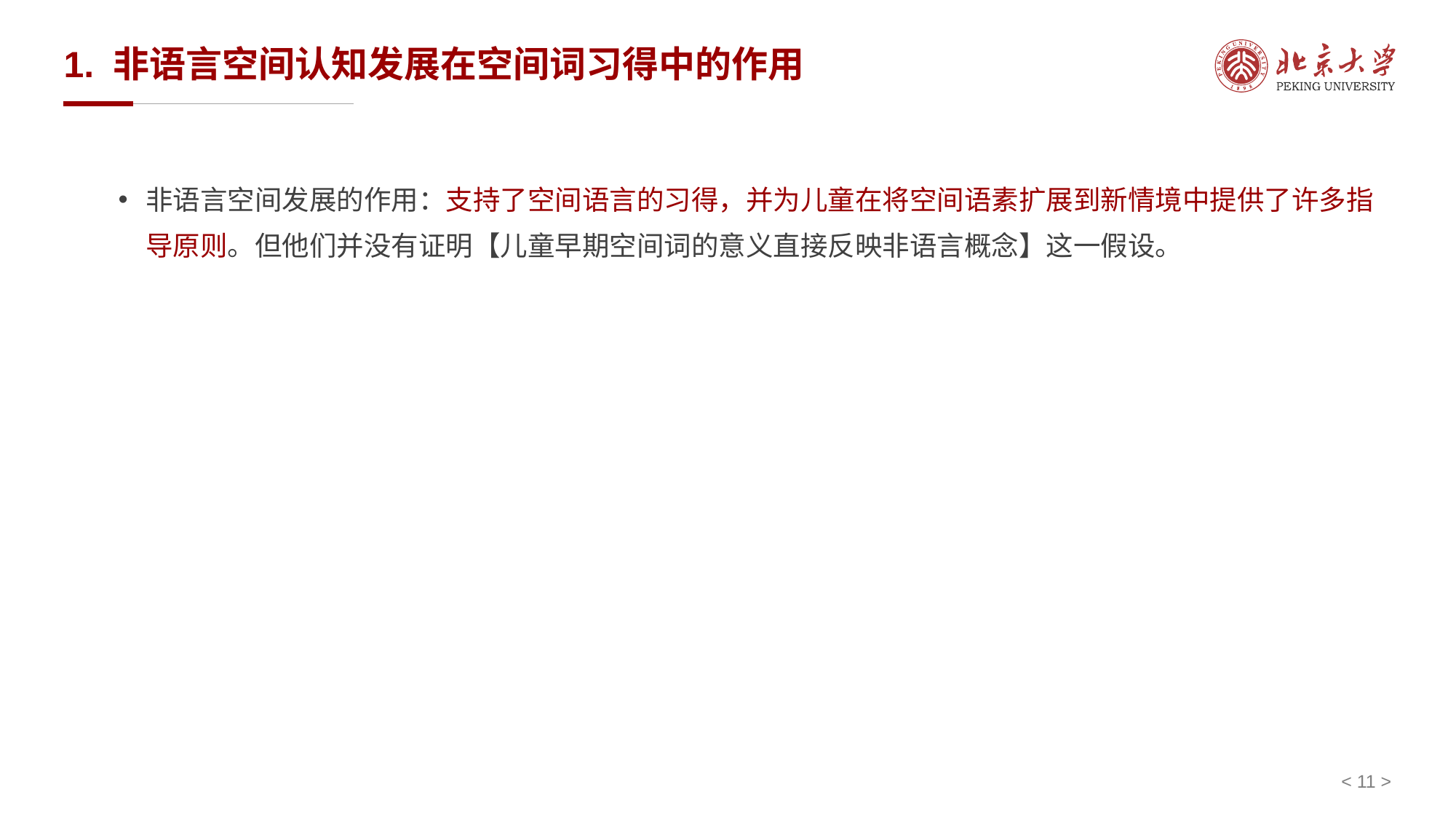

# 1. 非语言空间认知发展在空间词习得中的作用
非语言空间发展的作用：支持了空间语言的习得，并为儿童在将空间语素扩展到新情境中提供了许多指导原则。但他们并没有证明【儿童早期空间词的意义直接反映非语言概念】这一假设。

< 11 >